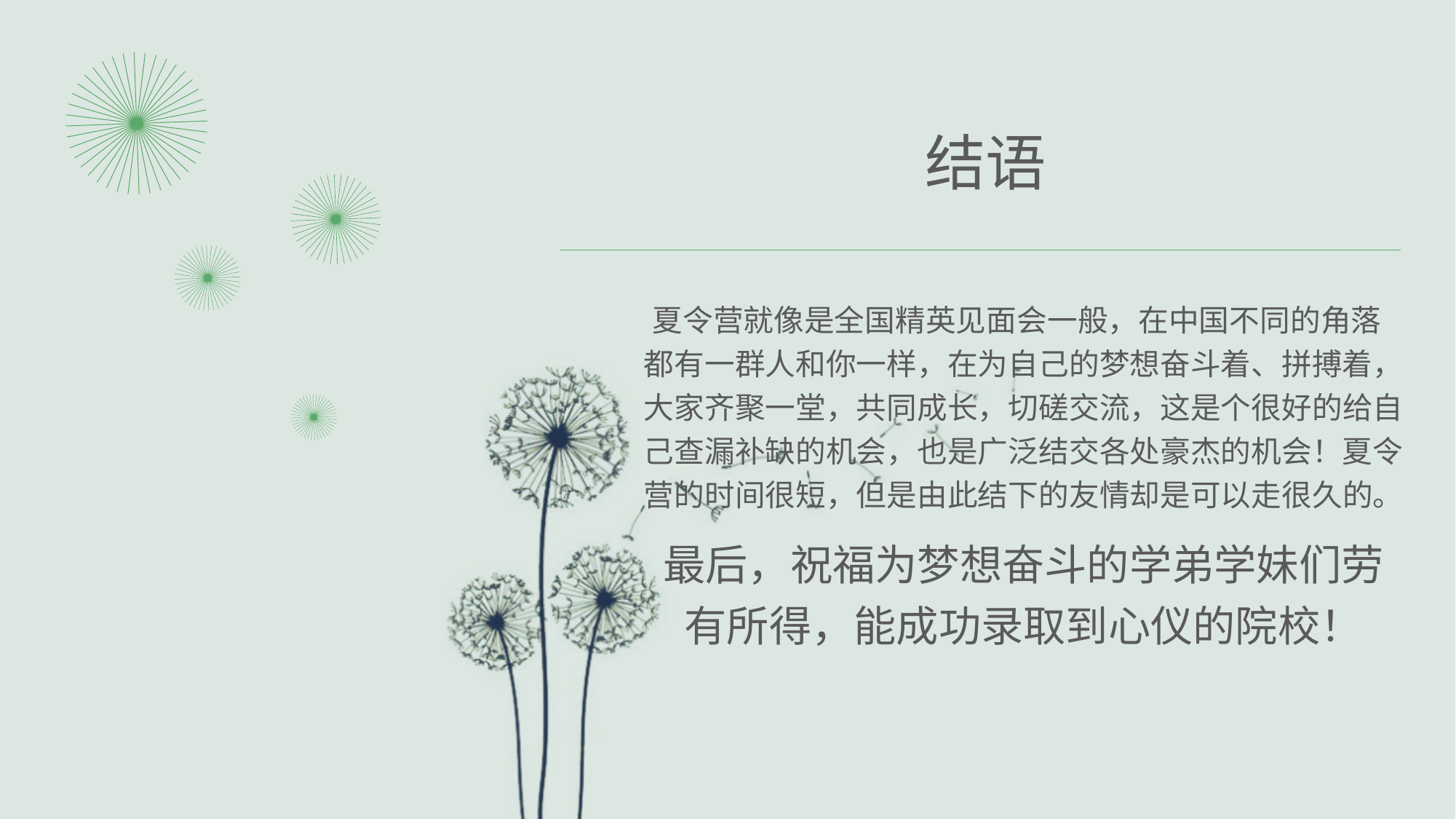

# 结语
夏令营就像是全国精英见面会一般，在中国不同的角落   都有一群人和你一样，在为自己的梦想奋斗着、拼搏着，大家齐聚一堂，共同成长，切磋交流，这是个很好的给自己查漏补缺的机会，也是广泛结交各处豪杰的机会！夏令营的时间很短，但是由此结下的友情却是可以走很久的。
最后，祝福为梦想奋斗的学弟学妹们劳有所得，能成功录取到心仪的院校！